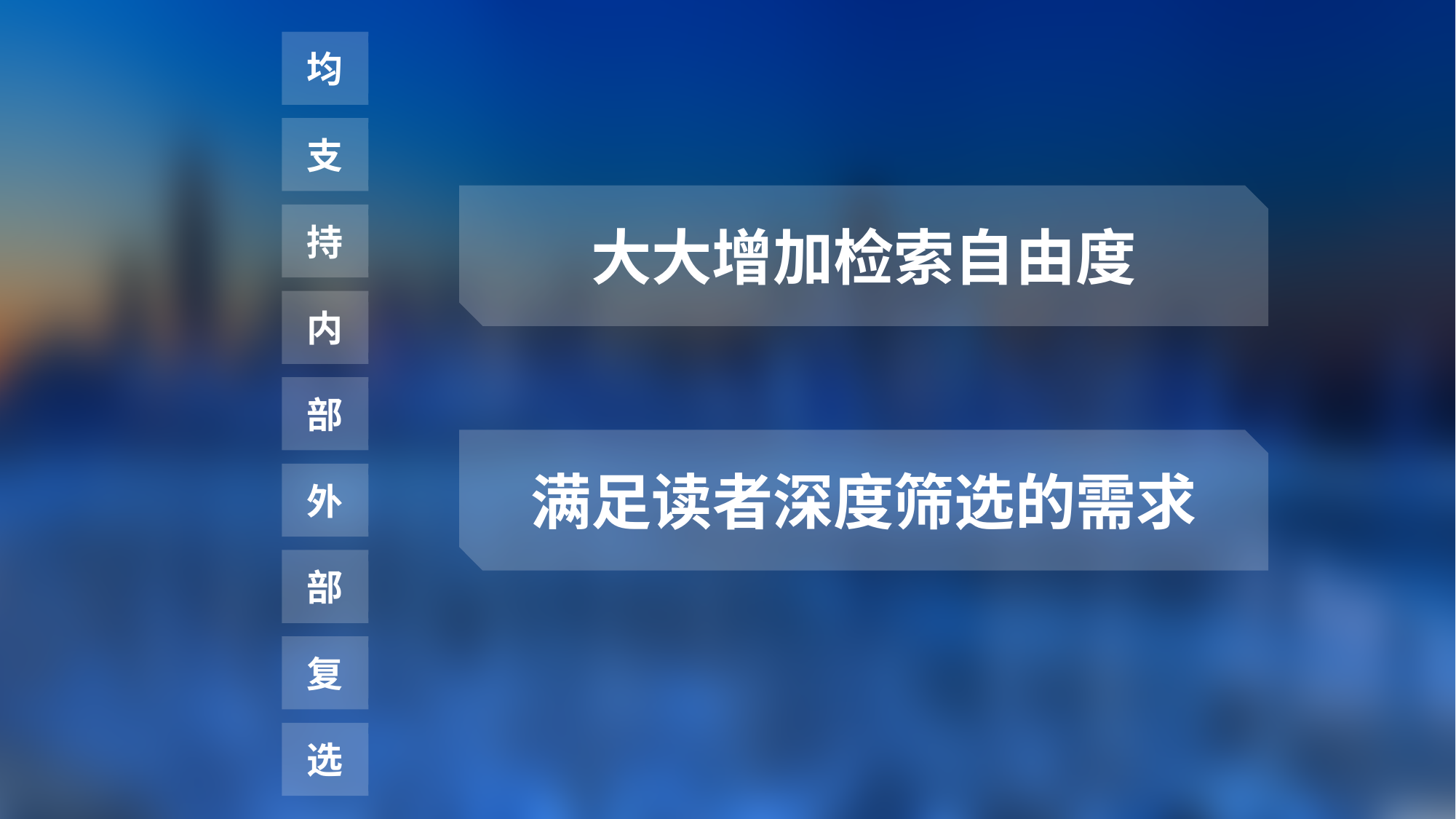

均
支
大大增加检索自由度
持
内
部
满足读者深度筛选的需求
外
部
复
选